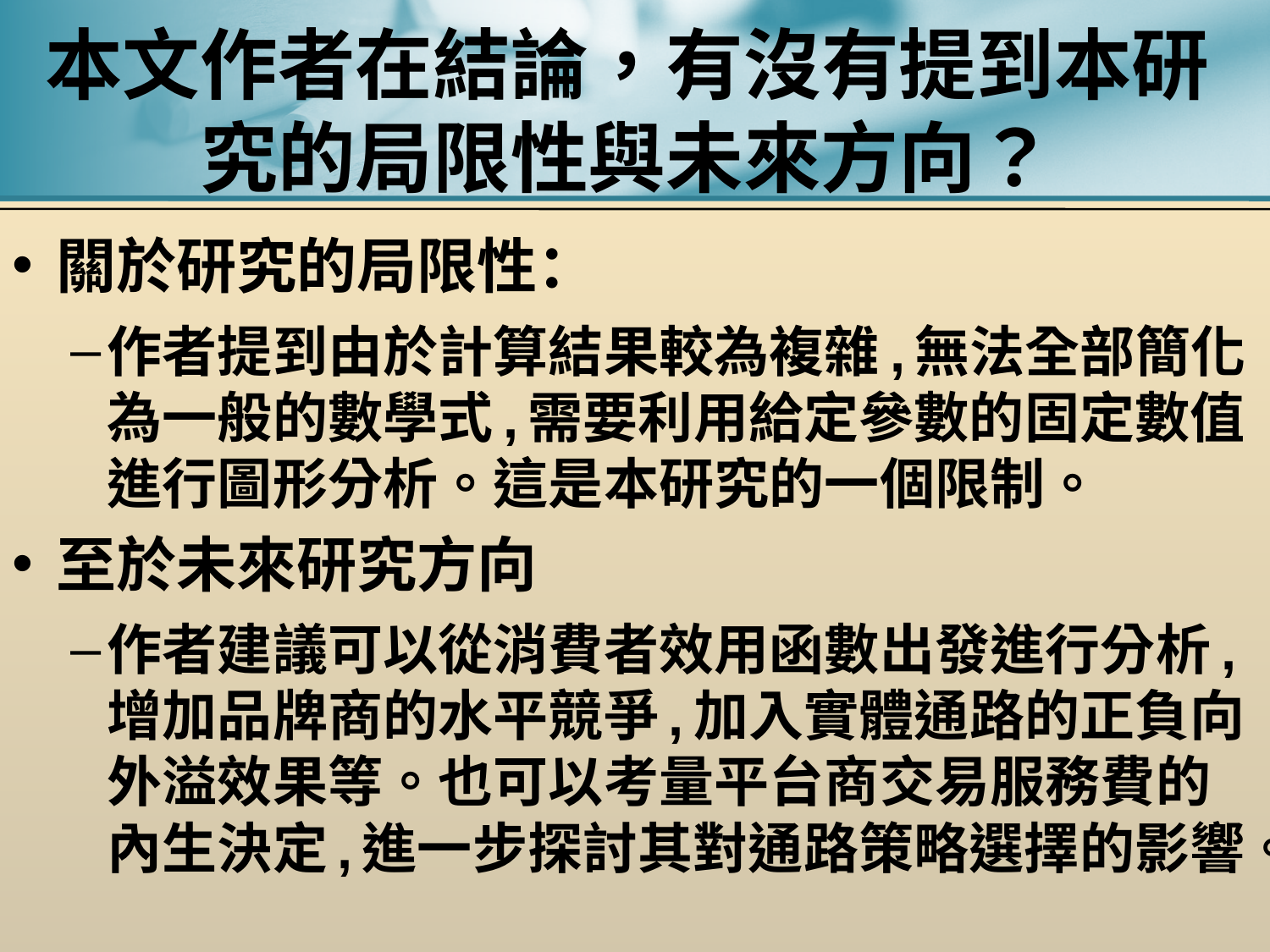

# 本文作者在結論，有沒有提到本研究的局限性與未來方向？
關於研究的局限性：
作者提到由於計算結果較為複雜,無法全部簡化為一般的數學式,需要利用給定參數的固定數值進行圖形分析。這是本研究的一個限制。
至於未來研究方向
作者建議可以從消費者效用函數出發進行分析,增加品牌商的水平競爭,加入實體通路的正負向外溢效果等。也可以考量平台商交易服務費的內生決定,進一步探討其對通路策略選擇的影響。